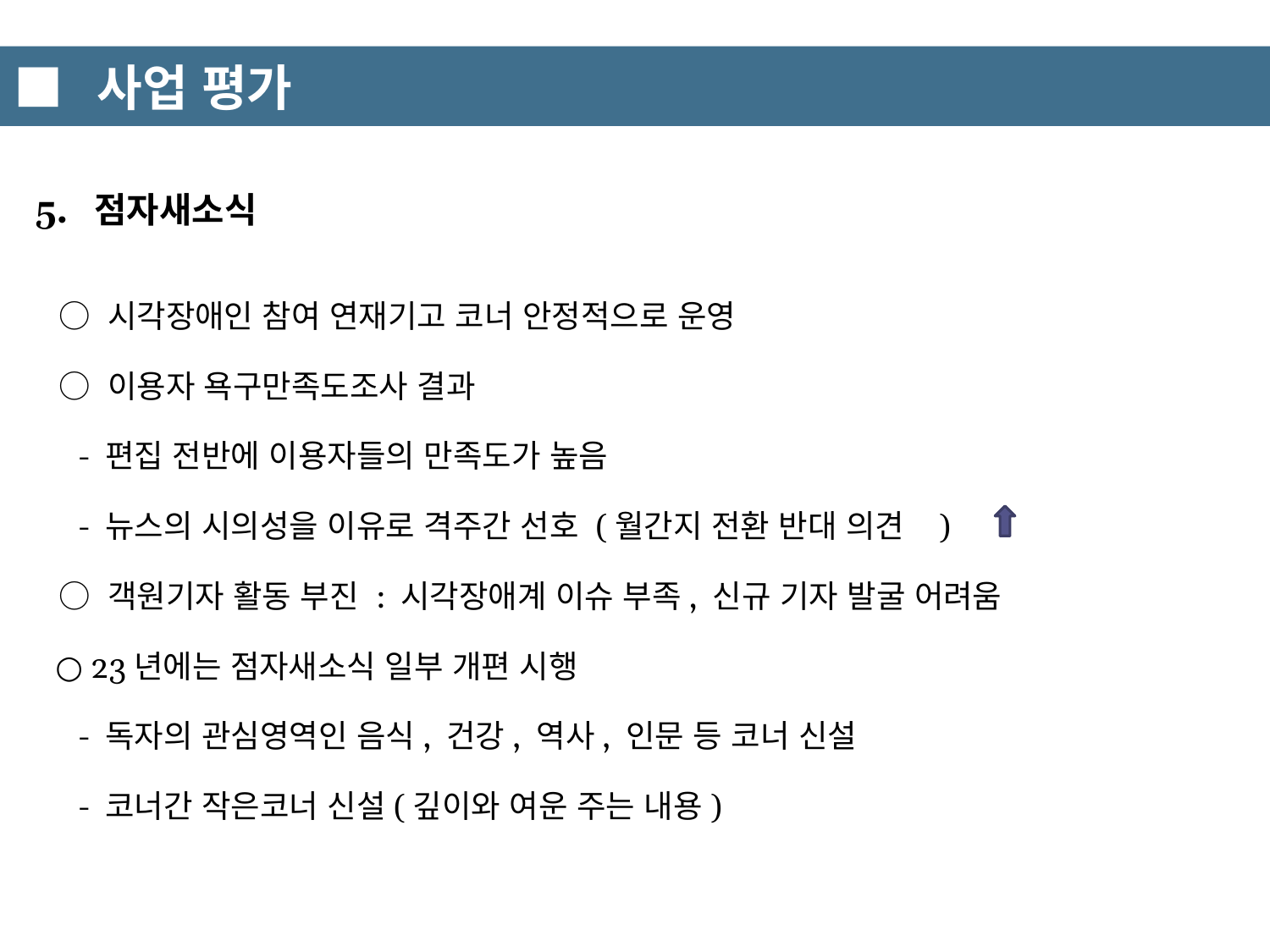

■  사업 평가
  5.  점자새소식

   ○ 시각장애인 참여 연재기고 코너 안정적으로 운영
   ○ 이용자 욕구만족도조사 결과
      - 편집 전반에 이용자들의 만족도가 높음
      - 뉴스의 시의성을 이유로 격주간 선호 (월간지 전환 반대 의견   )
   ○ 객원기자 활동 부진 : 시각장애계 이슈 부족, 신규 기자 발굴 어려움
   ○ 23년에는 점자새소식 일부 개편 시행
      - 독자의 관심영역인 음식, 건강, 역사, 인문 등 코너 신설
      - 코너간 작은코너 신설(깊이와 여운 주는 내용)